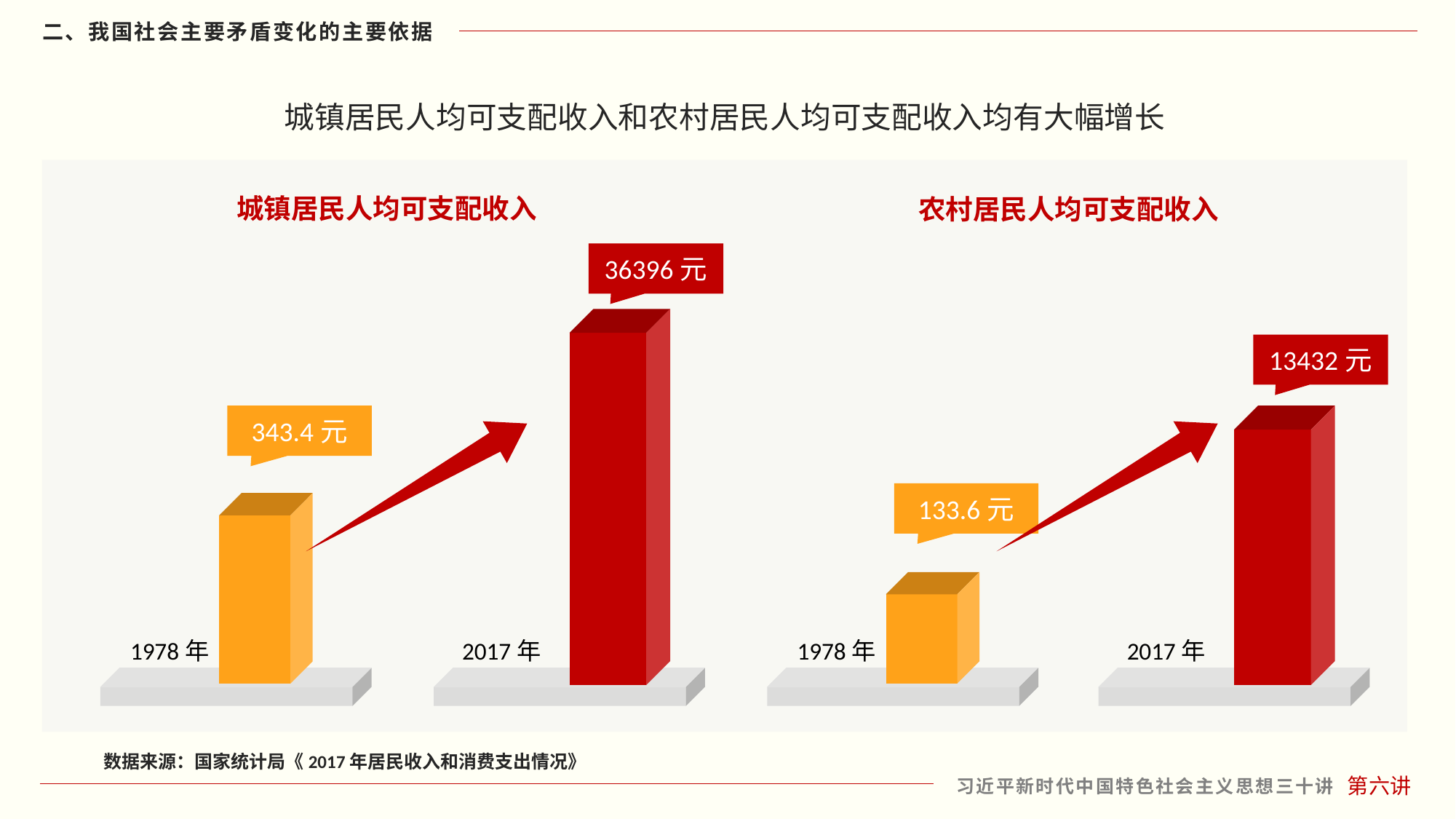

城镇居民人均可支配收入和农村居民人均可支配收入均有大幅增长

城镇居民人均可支配收入
农村居民人均可支配收入
36396元

2017年

13432元

2017年

343.4元

1978年

133.6元

1978年

数据来源：国家统计局《2017年居民收入和消费支出情况》